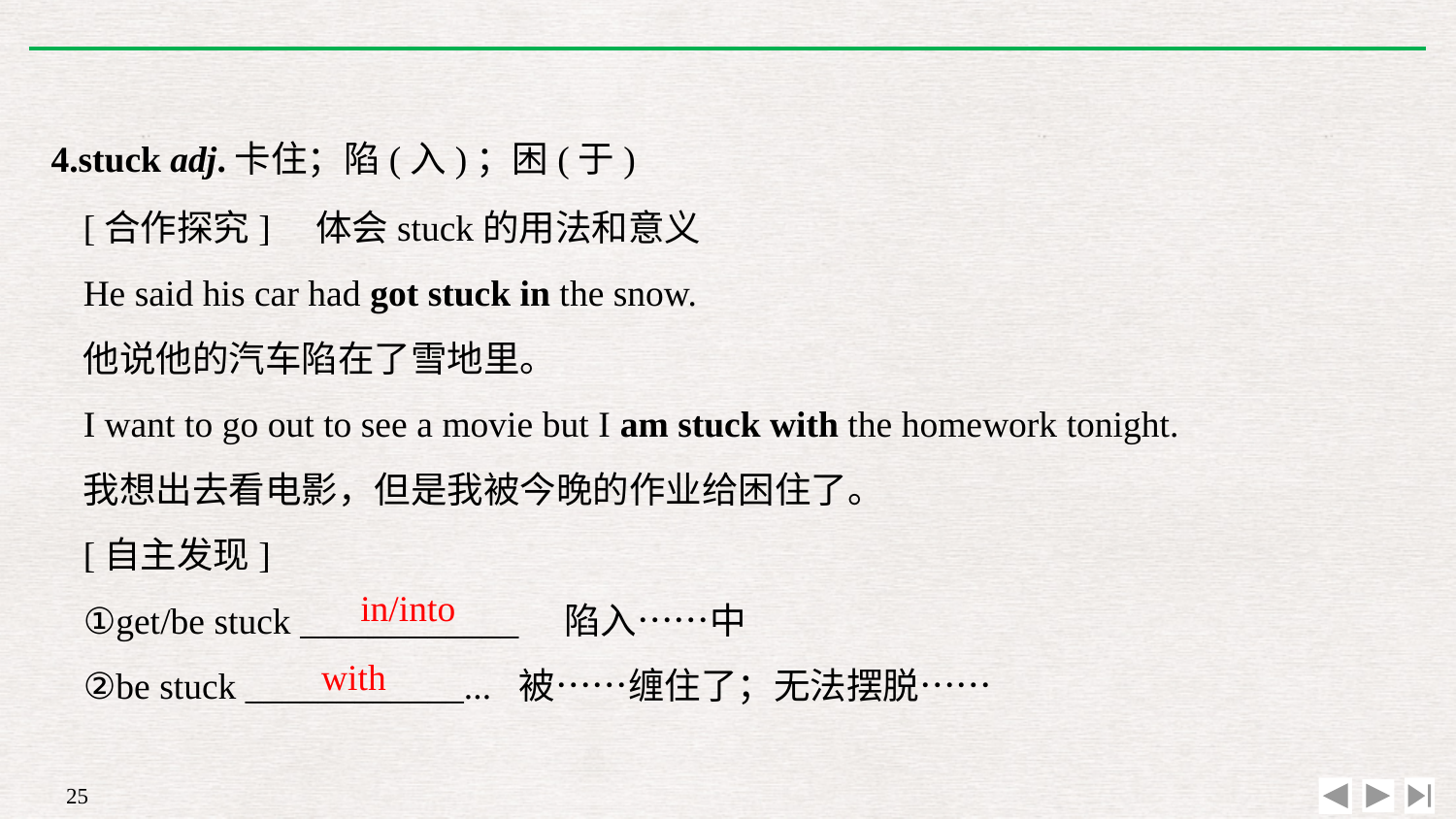

4.stuck adj.卡住；陷(入)；困(于)
[合作探究]　体会stuck的用法和意义
He said his car had got stuck in the snow.
他说他的汽车陷在了雪地里。
I want to go out to see a movie but I am stuck with the homework tonight.
我想出去看电影，但是我被今晚的作业给困住了。
[自主发现]
①get/be stuck ____________　陷入……中
②be stuck ____________...  被……缠住了；无法摆脱……
in/into
with